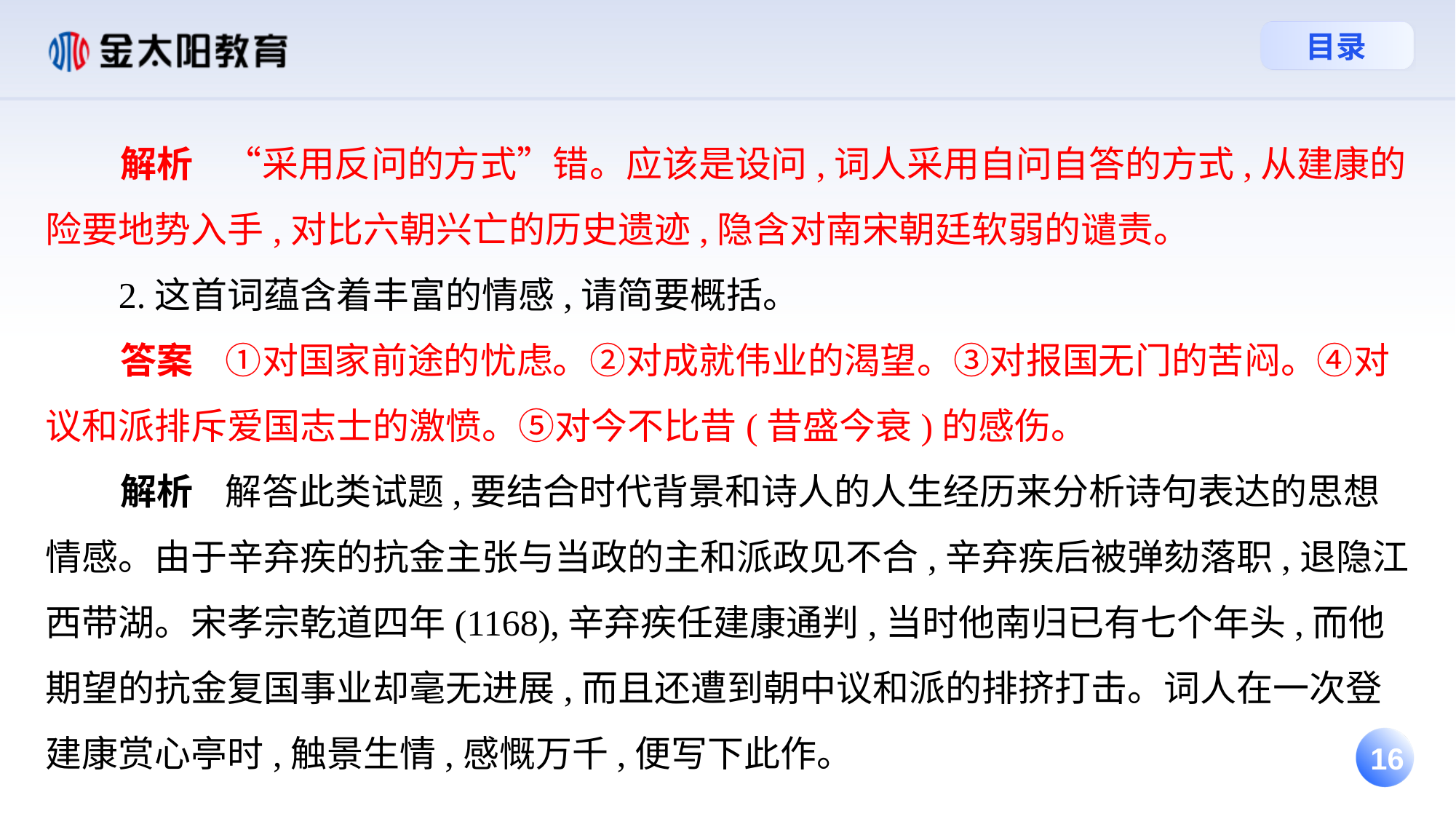

解析    “采用反问的方式”错。应该是设问,词人采用自问自答的方式,从建康的险要地势入手,对比六朝兴亡的历史遗迹,隐含对南宋朝廷软弱的谴责。
        2.这首词蕴含着丰富的情感,请简要概括。
        答案    ①对国家前途的忧虑。②对成就伟业的渴望。③对报国无门的苦闷。④对议和派排斥爱国志士的激愤。⑤对今不比昔(昔盛今衰)的感伤。
        解析    解答此类试题,要结合时代背景和诗人的人生经历来分析诗句表达的思想情感。由于辛弃疾的抗金主张与当政的主和派政见不合,辛弃疾后被弹劾落职,退隐江西带湖。宋孝宗乾道四年(1168),辛弃疾任建康通判,当时他南归已有七个年头,而他期望的抗金复国事业却毫无进展,而且还遭到朝中议和派的排挤打击。词人在一次登建康赏心亭时,触景生情,感慨万千,便写下此作。